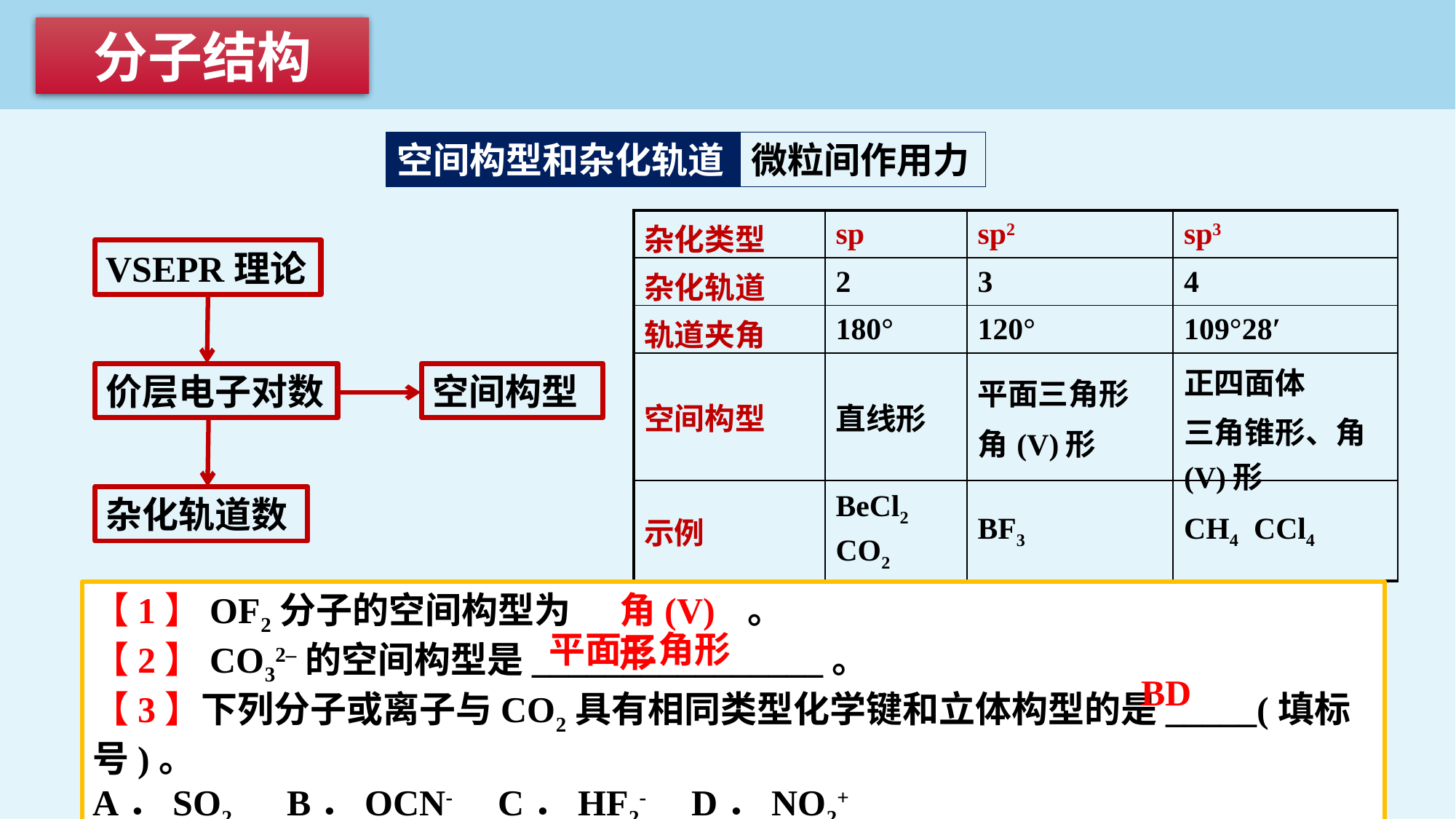

分子结构
空间构型和杂化轨道
空间构型和杂化轨道
微粒间作用力
| 杂化类型 | sp | sp2 | sp3 |
| --- | --- | --- | --- |
| 杂化轨道 | 2 | 3 | 4 |
| 轨道夹角 | 180° | 120° | 109°28′ |
| 空间构型 | 直线形 | 平面三角形 角(V)形 | 正四面体 三角锥形、角(V)形 |
| 示例 | BeCl2 CO2 | BF3 | CH4 CCl4 |
VSEPR理论
价层电子对数
空间构型
杂化轨道数
【1】OF2分子的空间构型为		。
【2】CO32–的空间构型是________________。
【3】下列分子或离子与CO2具有相同类型化学键和立体构型的是_____(填标号)。
A．SO2      B．OCN-     C．HF2-     D．NO2+
角(V)形
平面三角形
BD